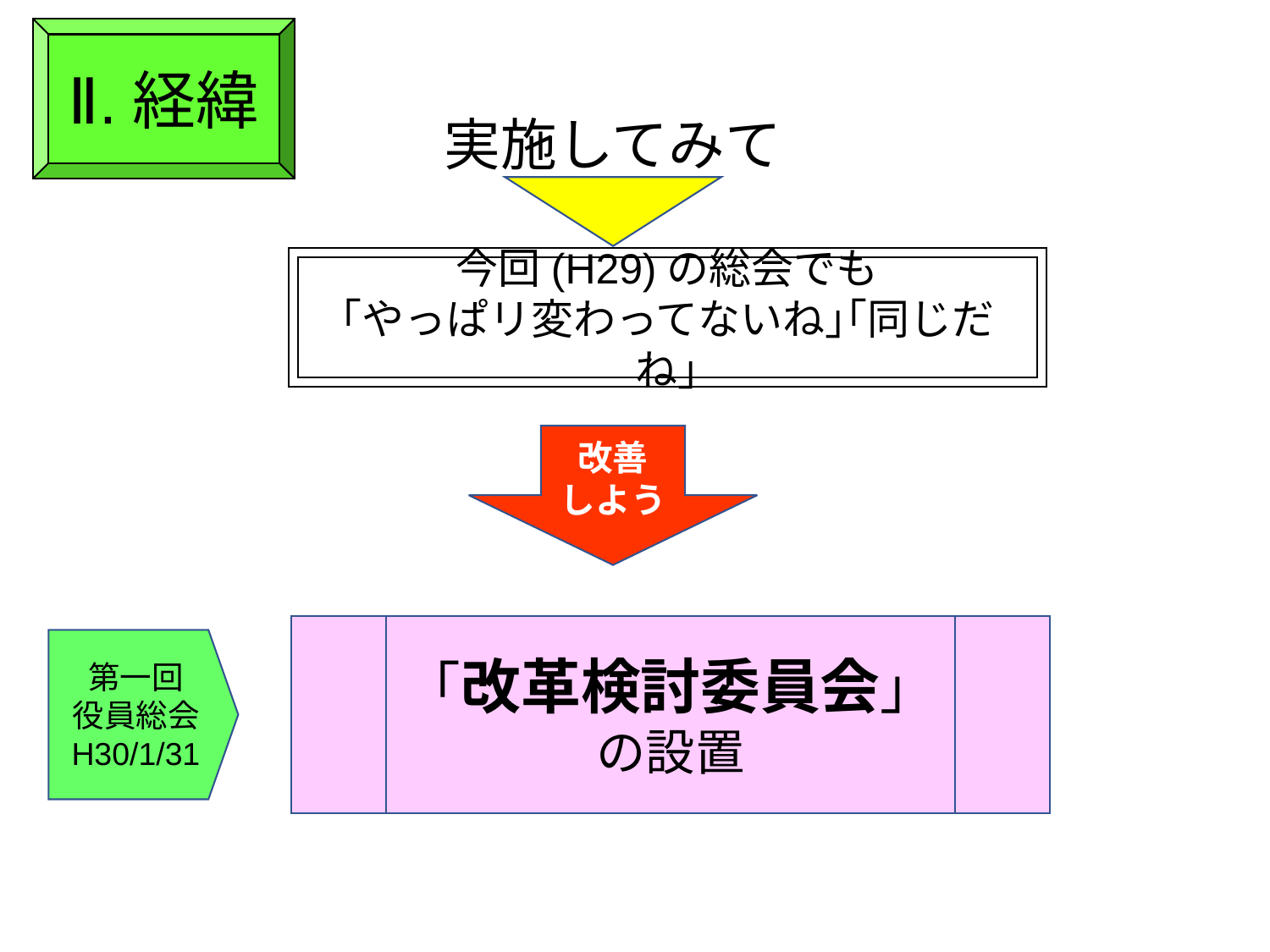

Ⅱ.経緯
実施してみて

今回(H29)の総会でも
｢やっぱリ変わってないね｣｢同じだね｣
改善
しよう
「改革検討委員会」
の設置
第一回
役員総会
H30/1/31